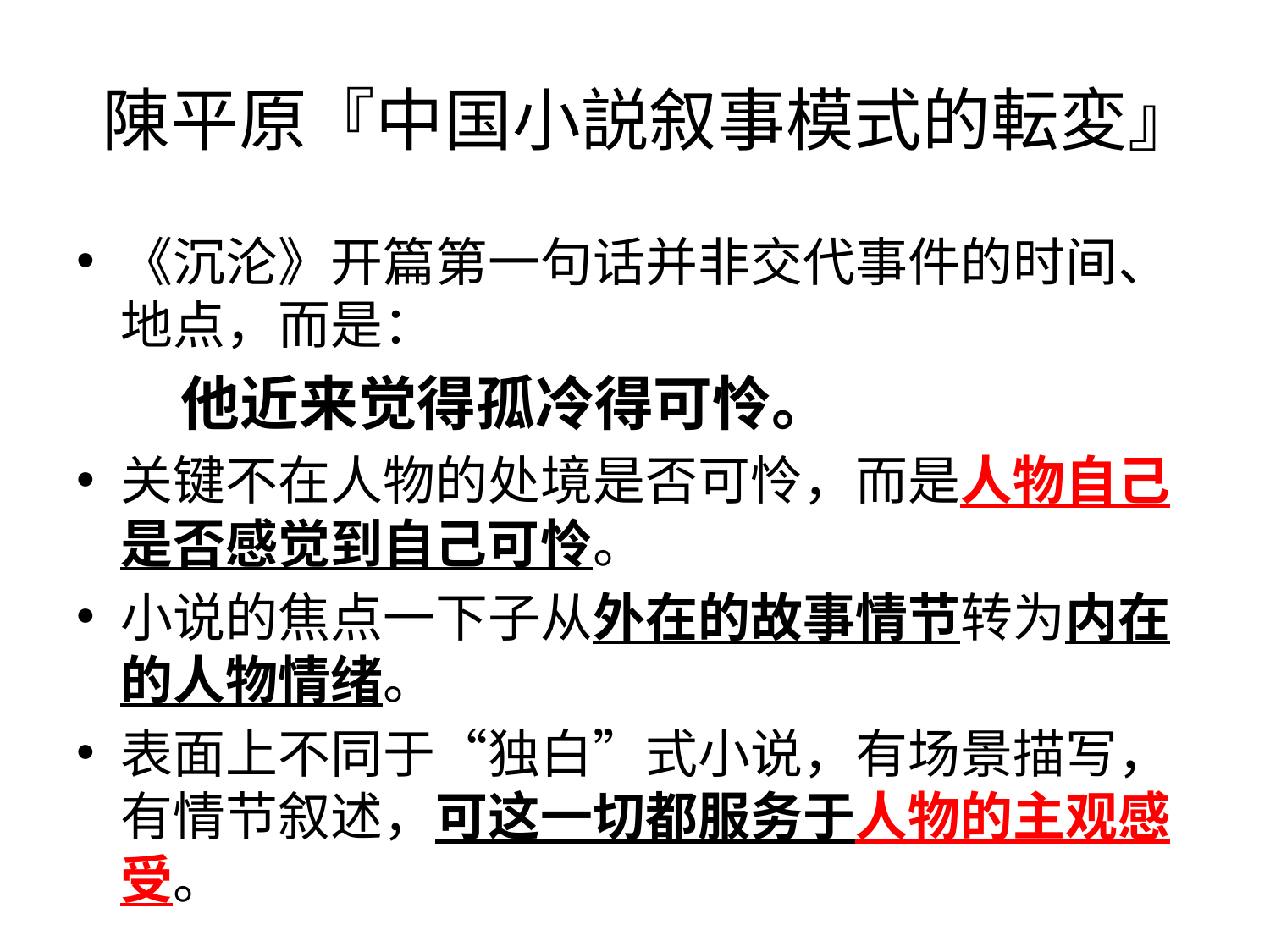

# 陳平原『中国小説叙事模式的転変』
《沉沦》开篇第一句话并非交代事件的时间、地点，而是：
　　他近来觉得孤冷得可怜。
关键不在人物的处境是否可怜，而是人物自己是否感觉到自己可怜。
小说的焦点一下子从外在的故事情节转为内在的人物情绪。
表面上不同于“独白”式小说，有场景描写，有情节叙述，可这一切都服务于人物的主观感受。